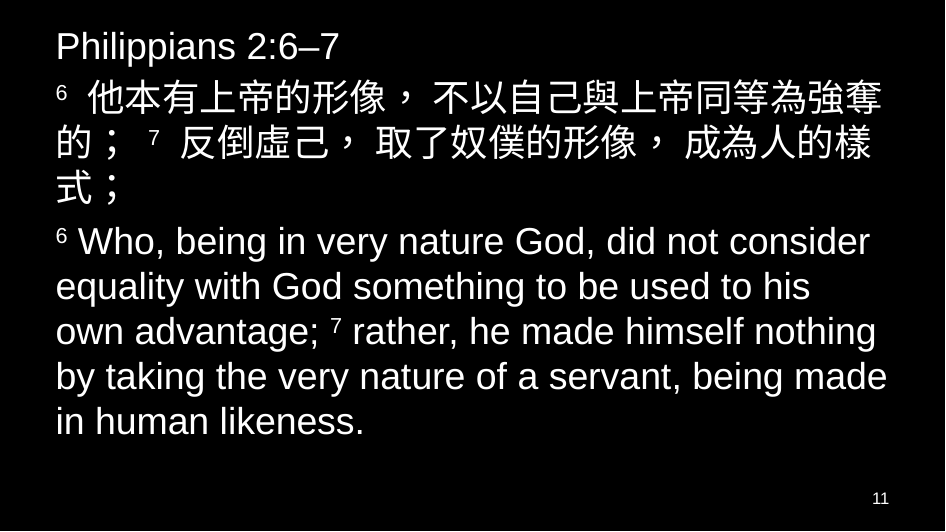

Philippians 2:6–7
6 他本有上帝的形像， 不以自己與上帝同等為強奪的； 7 反倒虛己， 取了奴僕的形像， 成為人的樣式；
6 Who, being in very nature God, did not consider equality with God something to be used to his own advantage; 7 rather, he made himself nothing by taking the very nature of a servant, being made in human likeness.

11